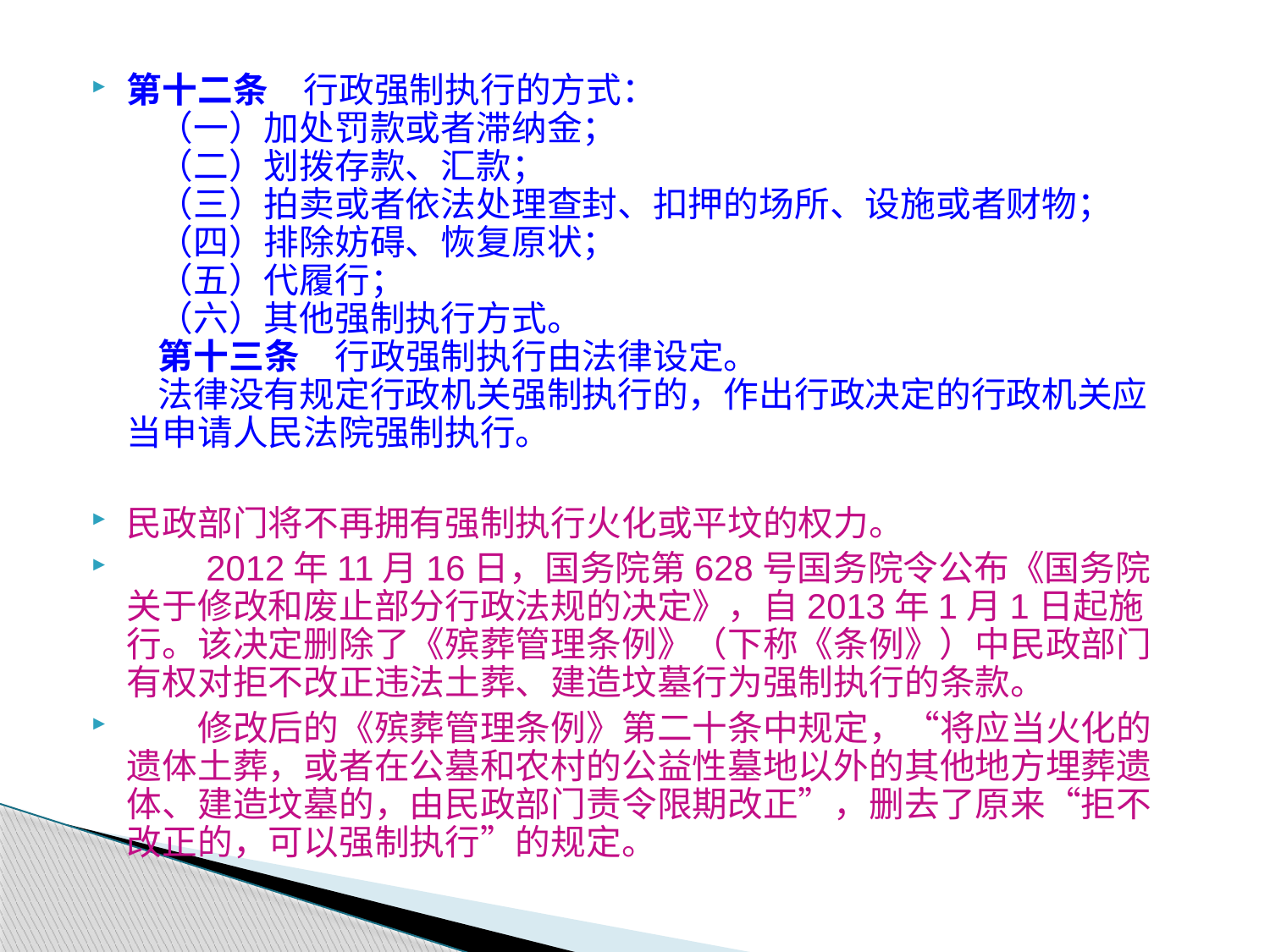

第十二条　行政强制执行的方式：
    （一）加处罚款或者滞纳金；
    （二）划拨存款、汇款；
    （三）拍卖或者依法处理查封、扣押的场所、设施或者财物；
    （四）排除妨碍、恢复原状；
    （五）代履行；
    （六）其他强制执行方式。
    第十三条　行政强制执行由法律设定。
    法律没有规定行政机关强制执行的，作出行政决定的行政机关应当申请人民法院强制执行。

民政部门将不再拥有强制执行火化或平坟的权力。
　　2012年11月16日，国务院第628号国务院令公布《国务院关于修改和废止部分行政法规的决定》，自2013年1月1日起施行。该决定删除了《殡葬管理条例》（下称《条例》）中民政部门有权对拒不改正违法土葬、建造坟墓行为强制执行的条款。
　　修改后的《殡葬管理条例》第二十条中规定，“将应当火化的遗体土葬，或者在公墓和农村的公益性墓地以外的其他地方埋葬遗体、建造坟墓的，由民政部门责令限期改正”，删去了原来“拒不改正的，可以强制执行”的规定。